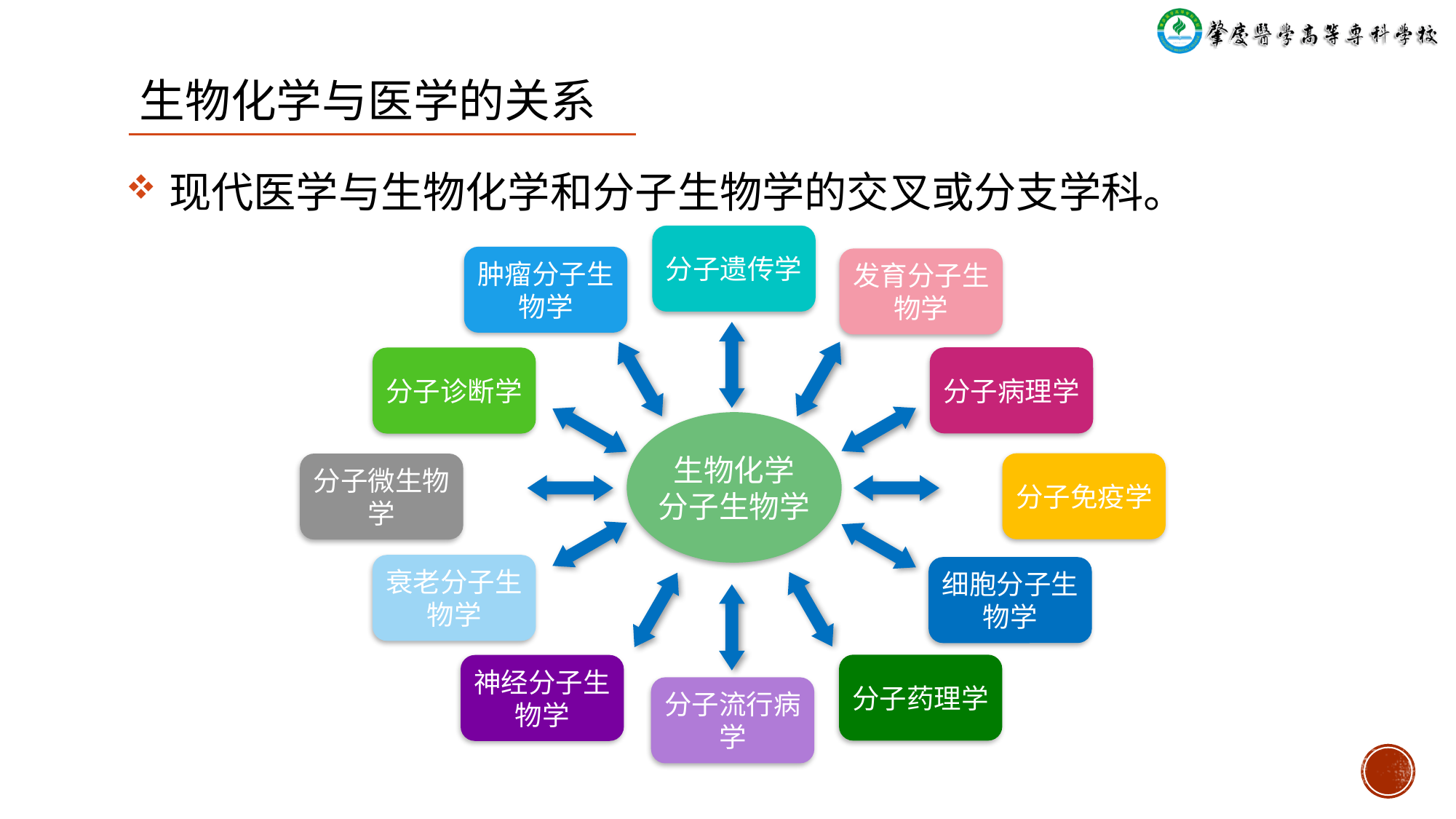

生物化学与医学的关系
现代医学与生物化学和分子生物学的交叉或分支学科。
分子遗传学
肿瘤分子生物学
发育分子生物学

分子病理学
分子诊断学

生物化学
分子生物学

分子免疫学
分子微生物学

衰老分子生物学
细胞分子生物学

分子药理学
神经分子生物学
分子流行病学